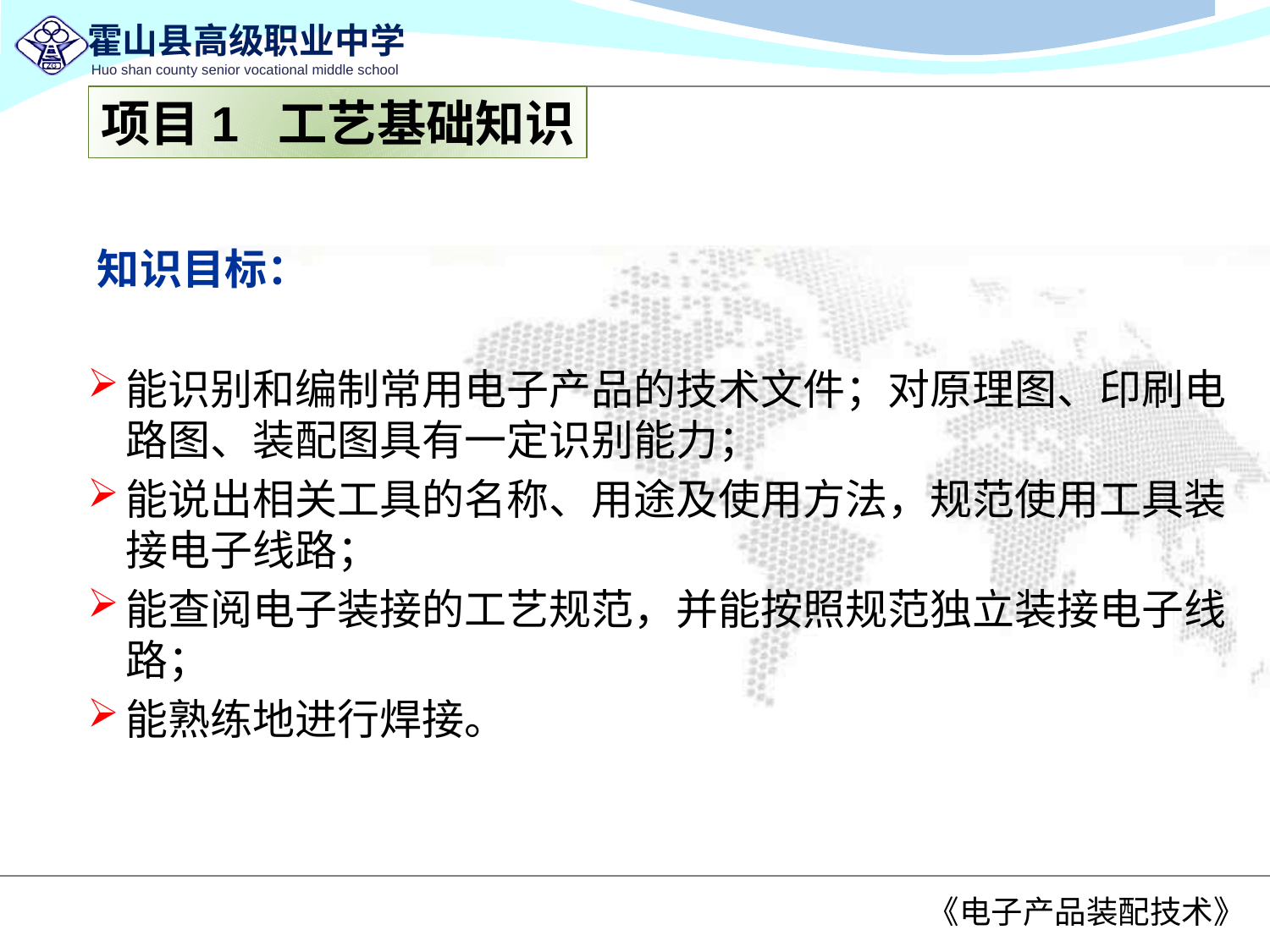

项目1  工艺基础知识
# 知识目标：
能识别和编制常用电子产品的技术文件；对原理图、印刷电路图、装配图具有一定识别能力；
能说出相关工具的名称、用途及使用方法，规范使用工具装接电子线路；
能查阅电子装接的工艺规范，并能按照规范独立装接电子线路；
能熟练地进行焊接。